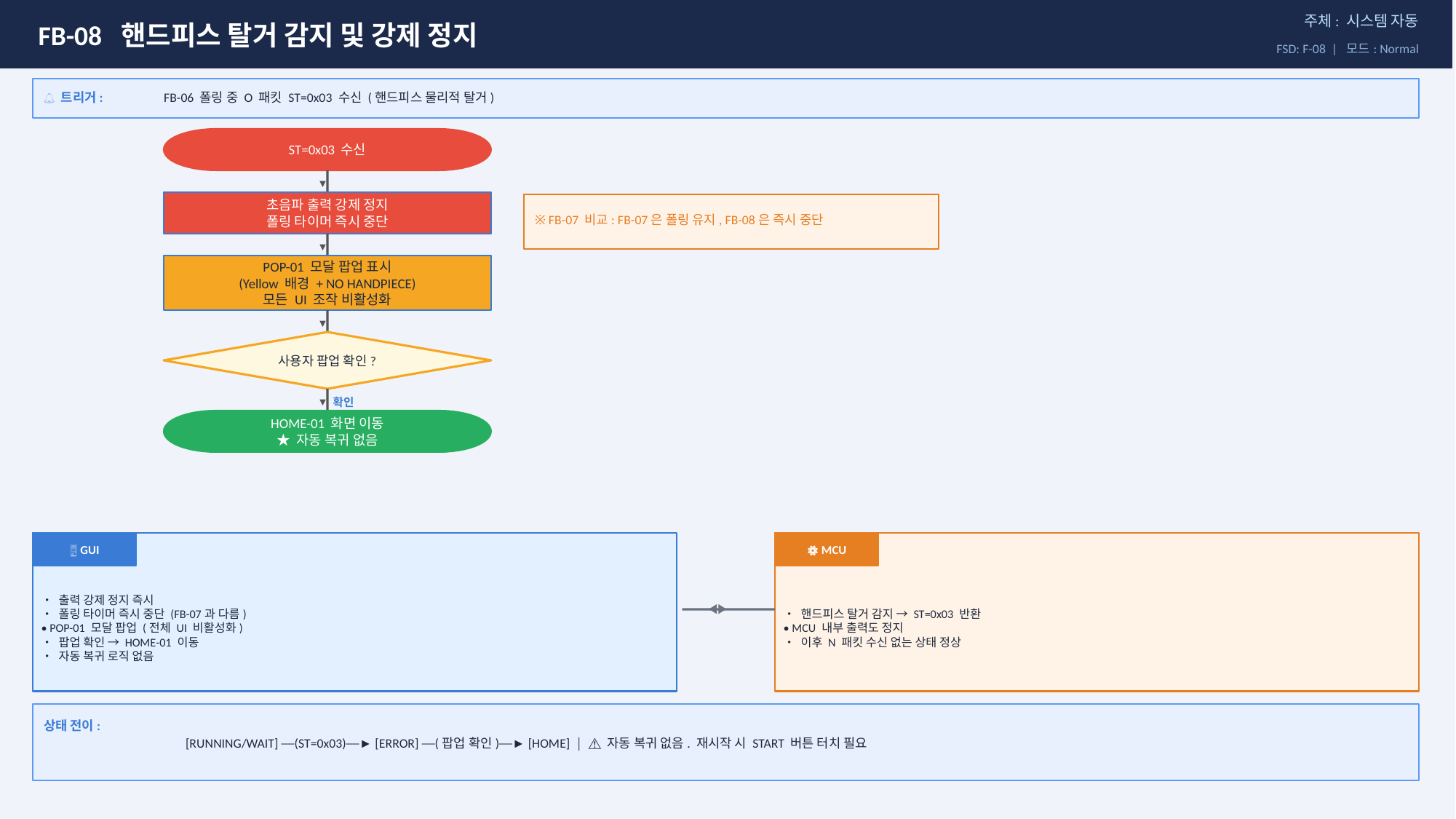

FB-08  핸드피스 탈거 감지 및 강제 정지
주체: 시스템 자동
FSD: F-08  |  모드: Normal

🔔 트리거:
FB-06 폴링 중 O 패킷 ST=0x03 수신 (핸드피스 물리적 탈거)

ST=0x03 수신

▼

초음파 출력 강제 정지
폴링 타이머 즉시 중단

※ FB-07 비교: FB-07은 폴링 유지, FB-08은 즉시 중단

▼

POP-01 모달 팝업 표시
(Yellow 배경 + NO HANDPIECE)
모든 UI 조작 비활성화

▼

사용자 팝업 확인?

확인
▼

HOME-01 화면 이동
★ 자동 복귀 없음

🖥 GUI

⚙ MCU
• 출력 강제 정지 즉시
• 폴링 타이머 즉시 중단 (FB-07과 다름)
• POP-01 모달 팝업 (전체 UI 비활성화)
• 팝업 확인 → HOME-01 이동
• 자동 복귀 로직 없음
• 핸드피스 탈거 감지 → ST=0x03 반환
• MCU 내부 출력도 정지
• 이후 N 패킷 수신 없는 상태 정상
◀▶

상태 전이:
[RUNNING/WAIT] ──(ST=0x03)──► [ERROR] ──(팝업 확인)──► [HOME]  │  ⚠ 자동 복귀 없음. 재시작 시 START 버튼 터치 필요